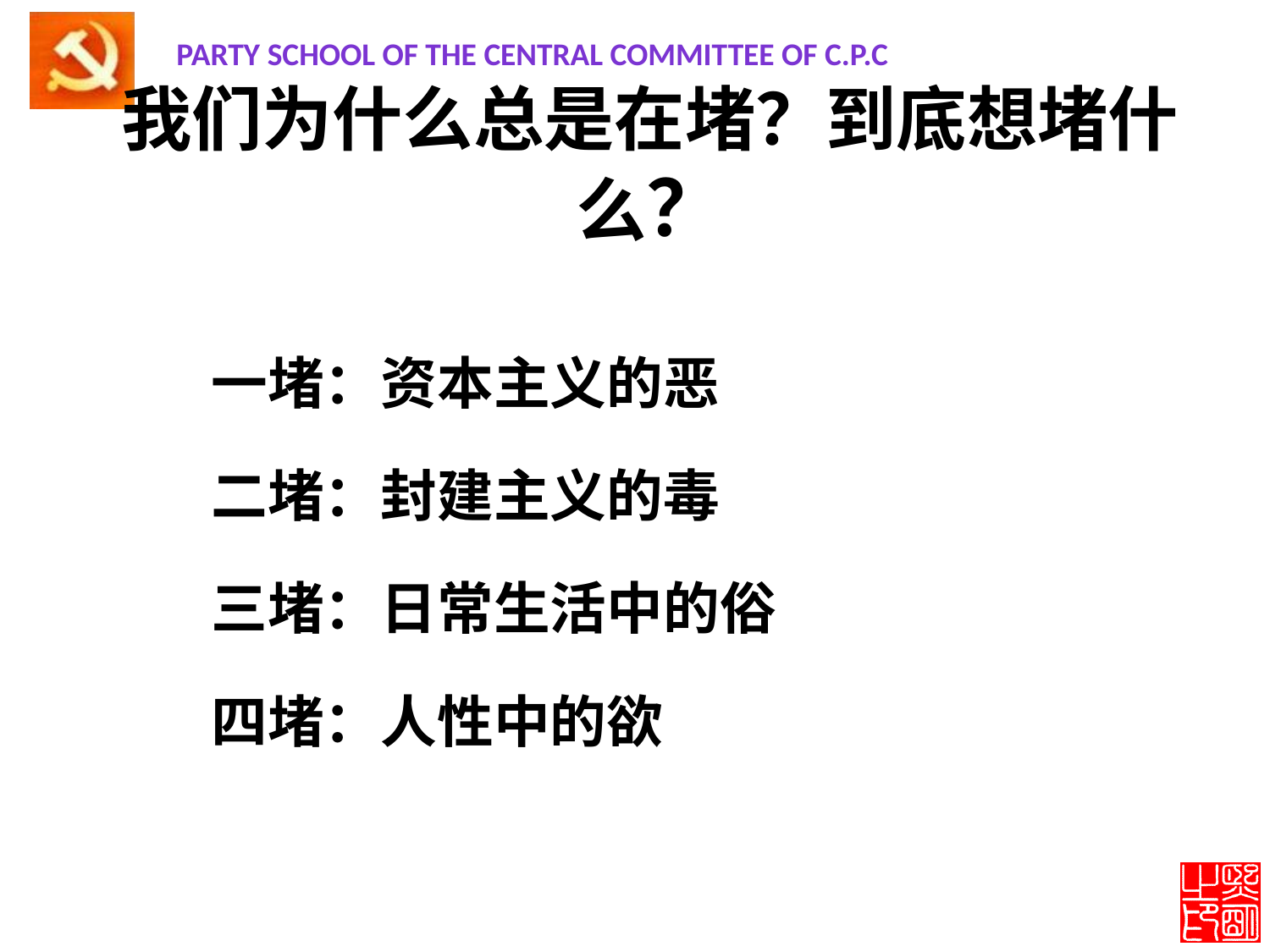

# 我们为什么总是在堵？到底想堵什么？
一堵：资本主义的恶
二堵：封建主义的毒
三堵：日常生活中的俗
四堵：人性中的欲